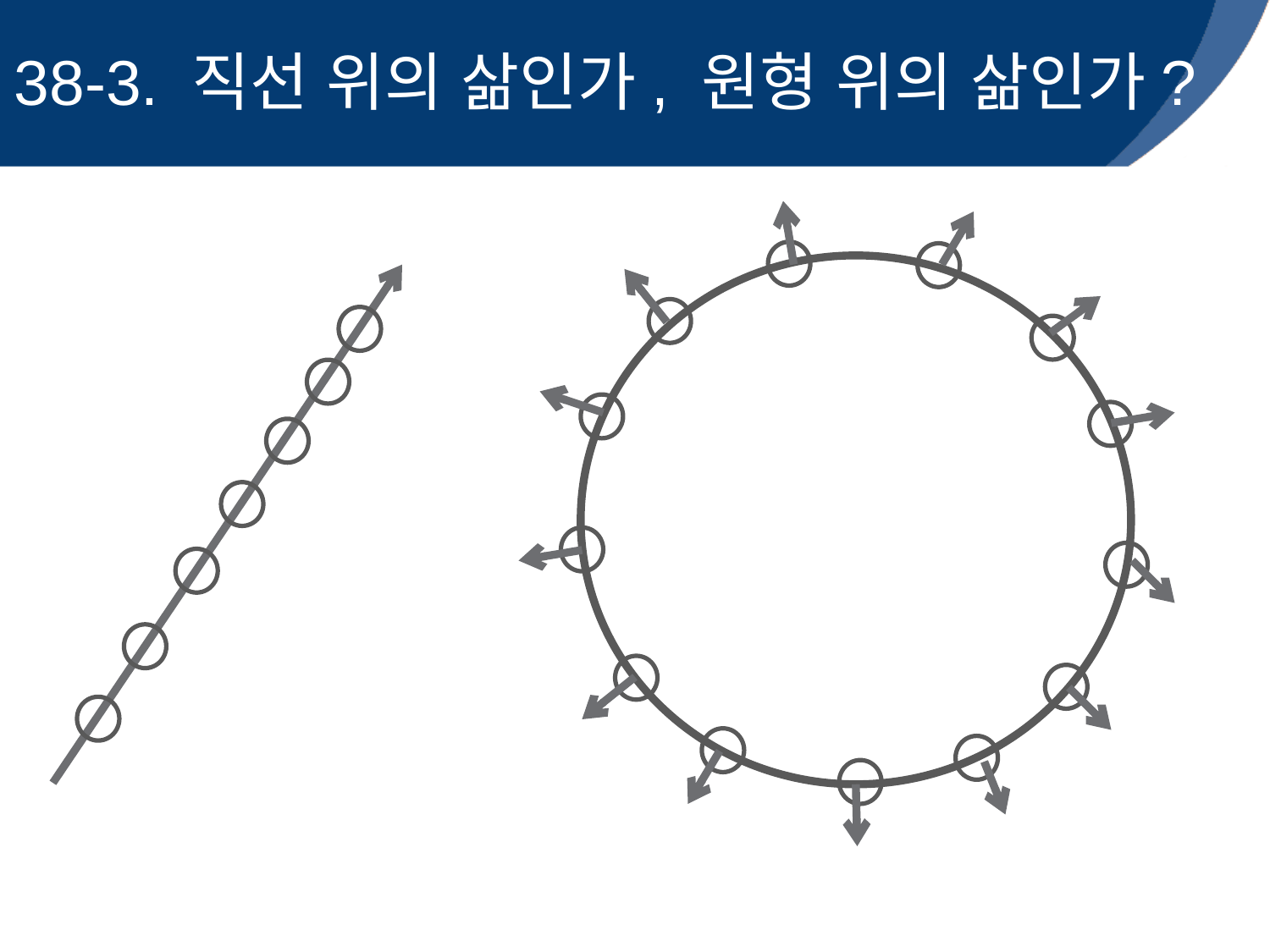

# 38-3. 직선 위의 삶인가, 원형 위의 삶인가?